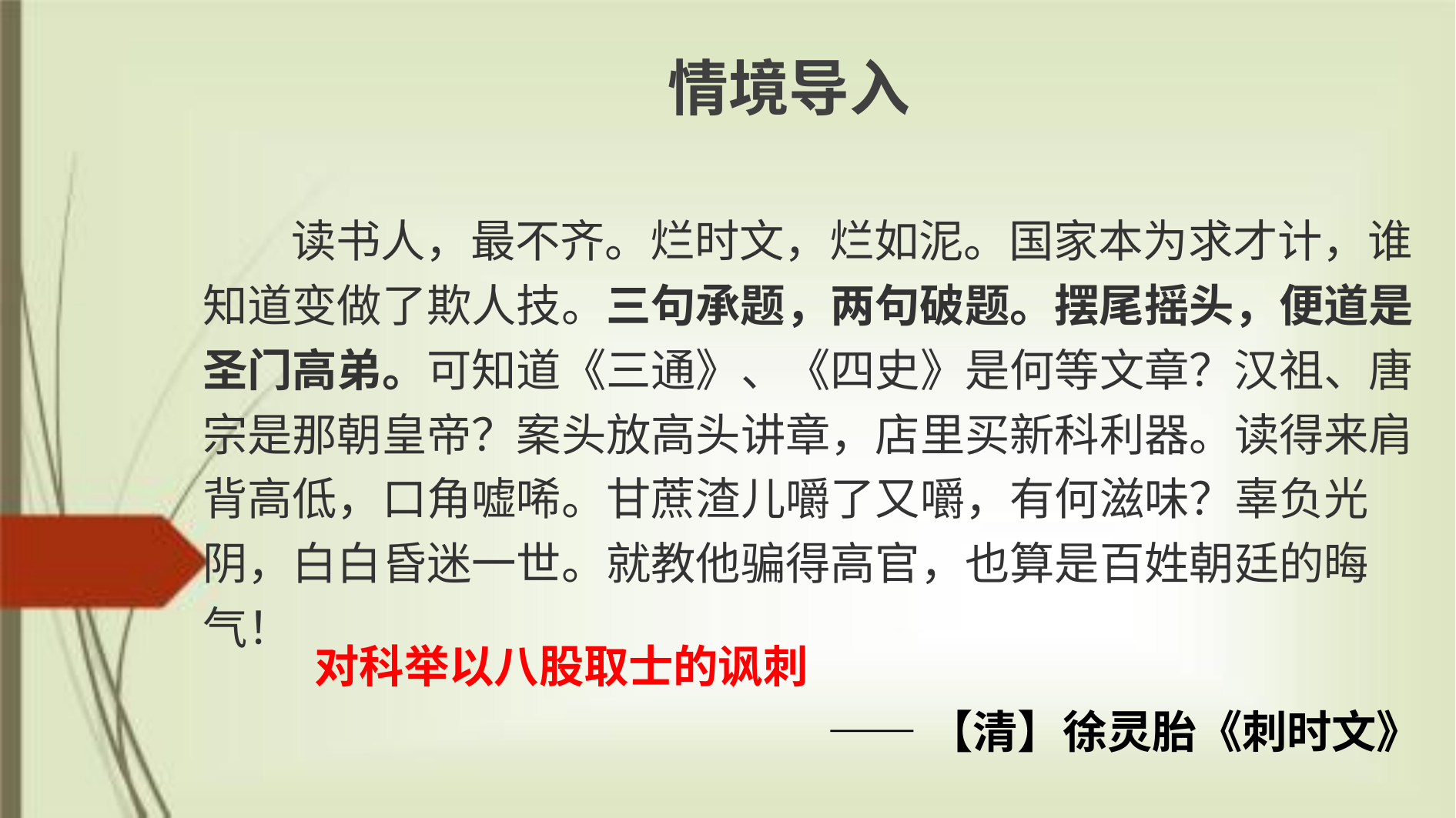

# 情境导入
  读书人，最不齐。烂时文，烂如泥。国家本为求才计，谁知道变做了欺人技。三句承题，两句破题。摆尾摇头，便道是圣门高弟。可知道《三通》、《四史》是何等文章？汉祖、唐宗是那朝皇帝？案头放高头讲章，店里买新科利器。读得来肩背高低，口角嘘唏。甘蔗渣儿嚼了又嚼，有何滋味？辜负光阴，白白昏迷一世。就教他骗得高官，也算是百姓朝廷的晦气！
对科举以八股取士的讽刺
——【清】徐灵胎《刺时文》